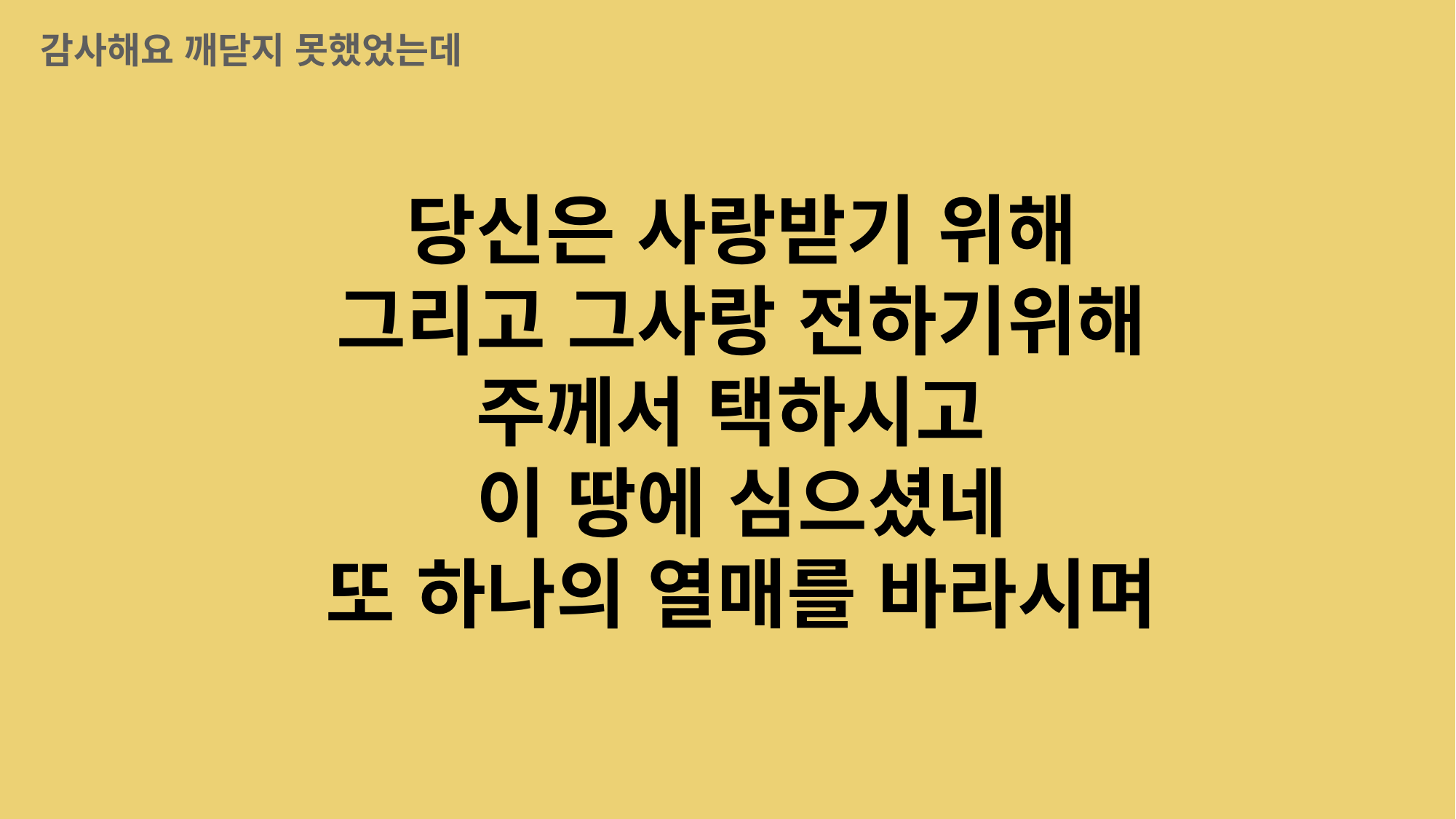

감사해요 깨닫지 못했었는데

당신은 사랑받기 위해
그리고 그사랑 전하기위해
주께서 택하시고
이 땅에 심으셨네
또 하나의 열매를 바라시며
#